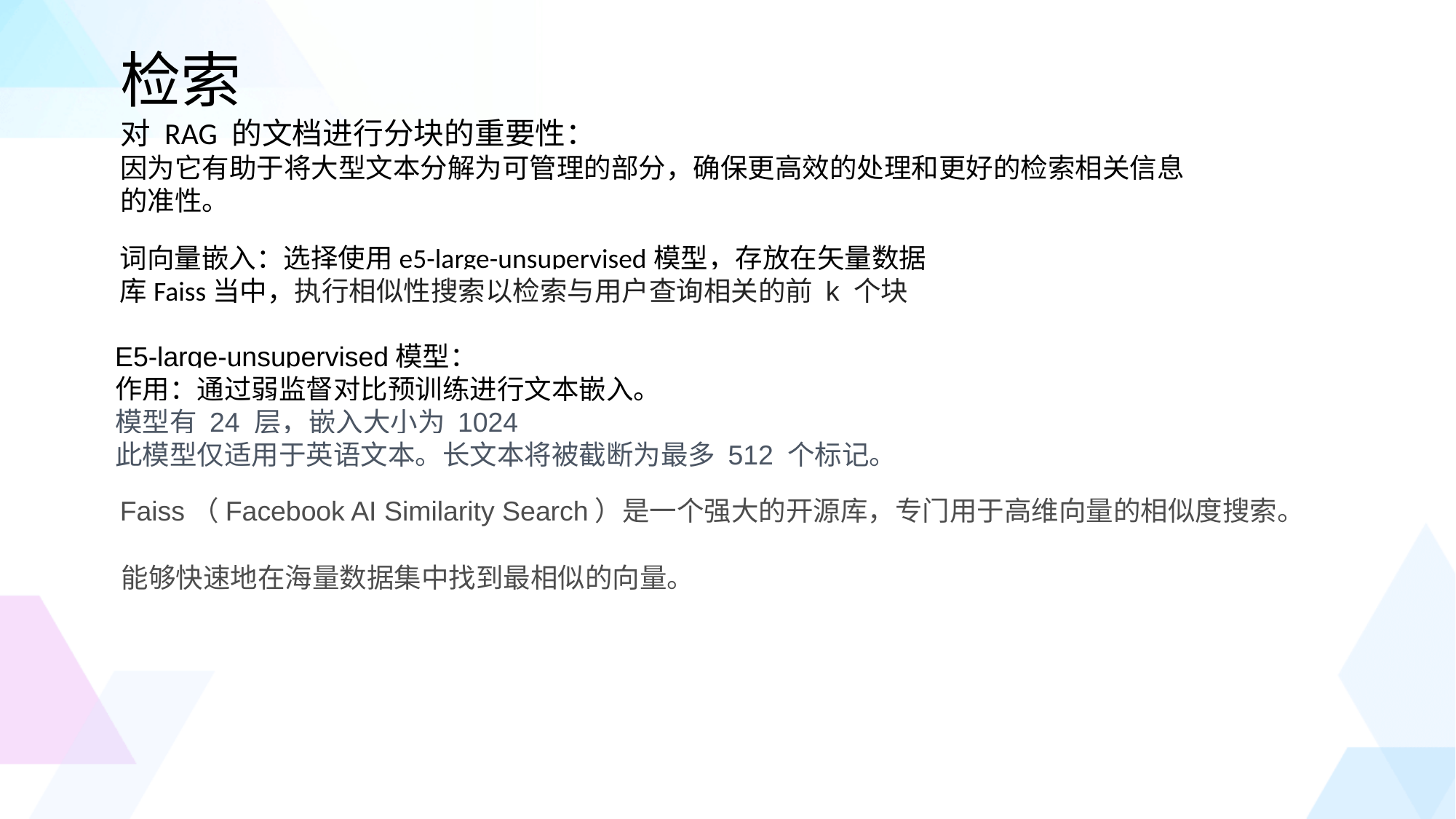

检索
对 RAG 的文档进行分块的重要性：
因为它有助于将大型文本分解为可管理的部分，确保更高效的处理和更好的检索相关信息的准性。
词向量嵌入：选择使用e5-large-unsupervised模型，存放在矢量数据库Faiss当中，执行相似性搜索以检索与用户查询相关的前 k 个块
E5-large-unsupervised模型：
作用：通过弱监督对比预训练进行文本嵌入。
模型有 24 层，嵌入大小为 1024
此模型仅适用于英语文本。长文本将被截断为最多 512 个标记。
Faiss（Facebook AI Similarity Search）是一个强大的开源库，专门用于高维向量的相似度搜索。
能够快速地在海量数据集中找到最相似的向量。